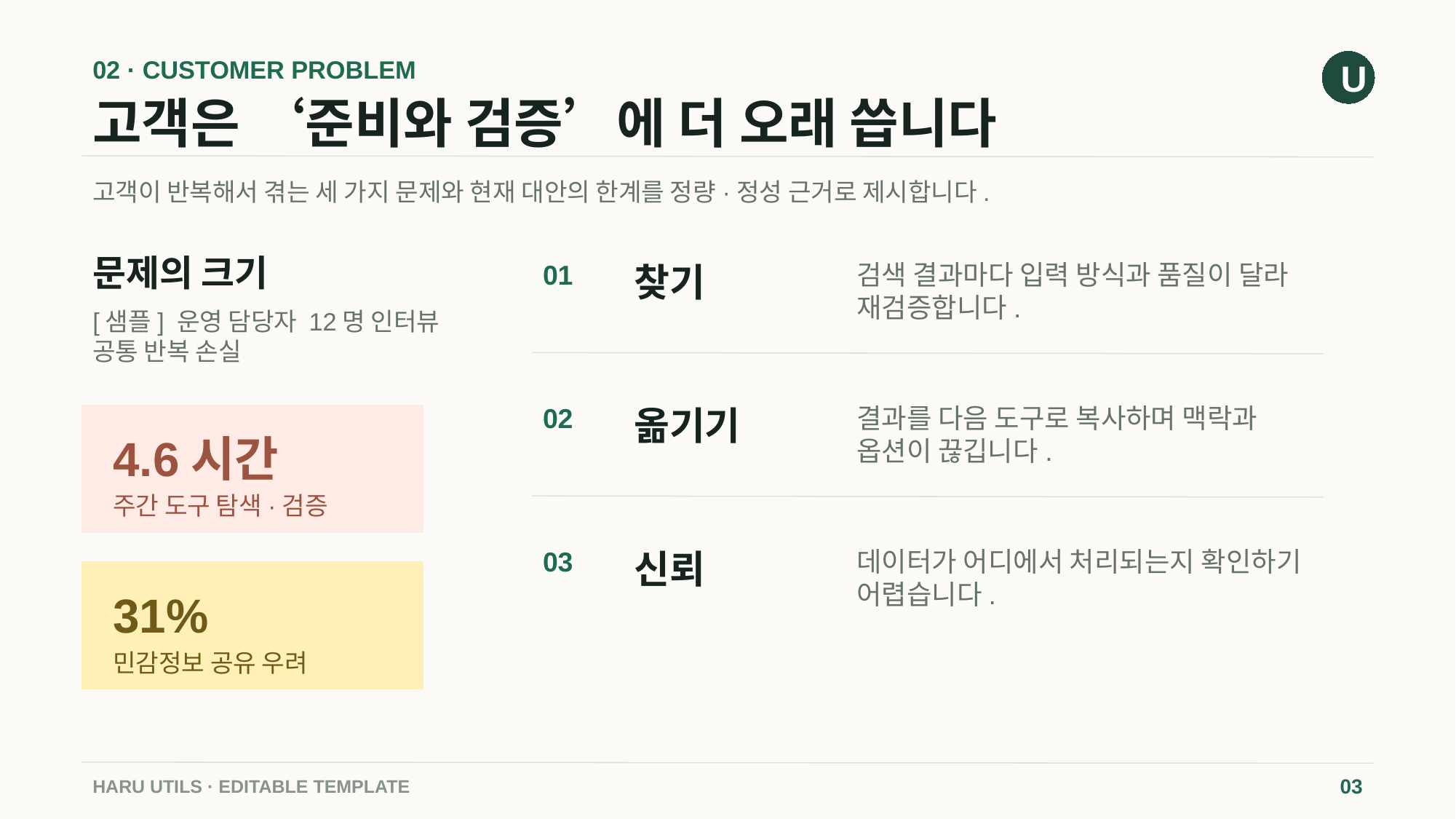

02 · CUSTOMER PROBLEM
U
고객은 ‘준비와 검증’에 더 오래 씁니다

고객이 반복해서 겪는 세 가지 문제와 현재 대안의 한계를 정량·정성 근거로 제시합니다.
문제의 크기
01
찾기
검색 결과마다 입력 방식과 품질이 달라 재검증합니다.
[샘플] 운영 담당자 12명 인터뷰
공통 반복 손실

02
옮기기
결과를 다음 도구로 복사하며 맥락과 옵션이 끊깁니다.

4.6시간
주간 도구 탐색·검증

03
신뢰
데이터가 어디에서 처리되는지 확인하기 어렵습니다.

31%
민감정보 공유 우려

HARU UTILS · EDITABLE TEMPLATE
03